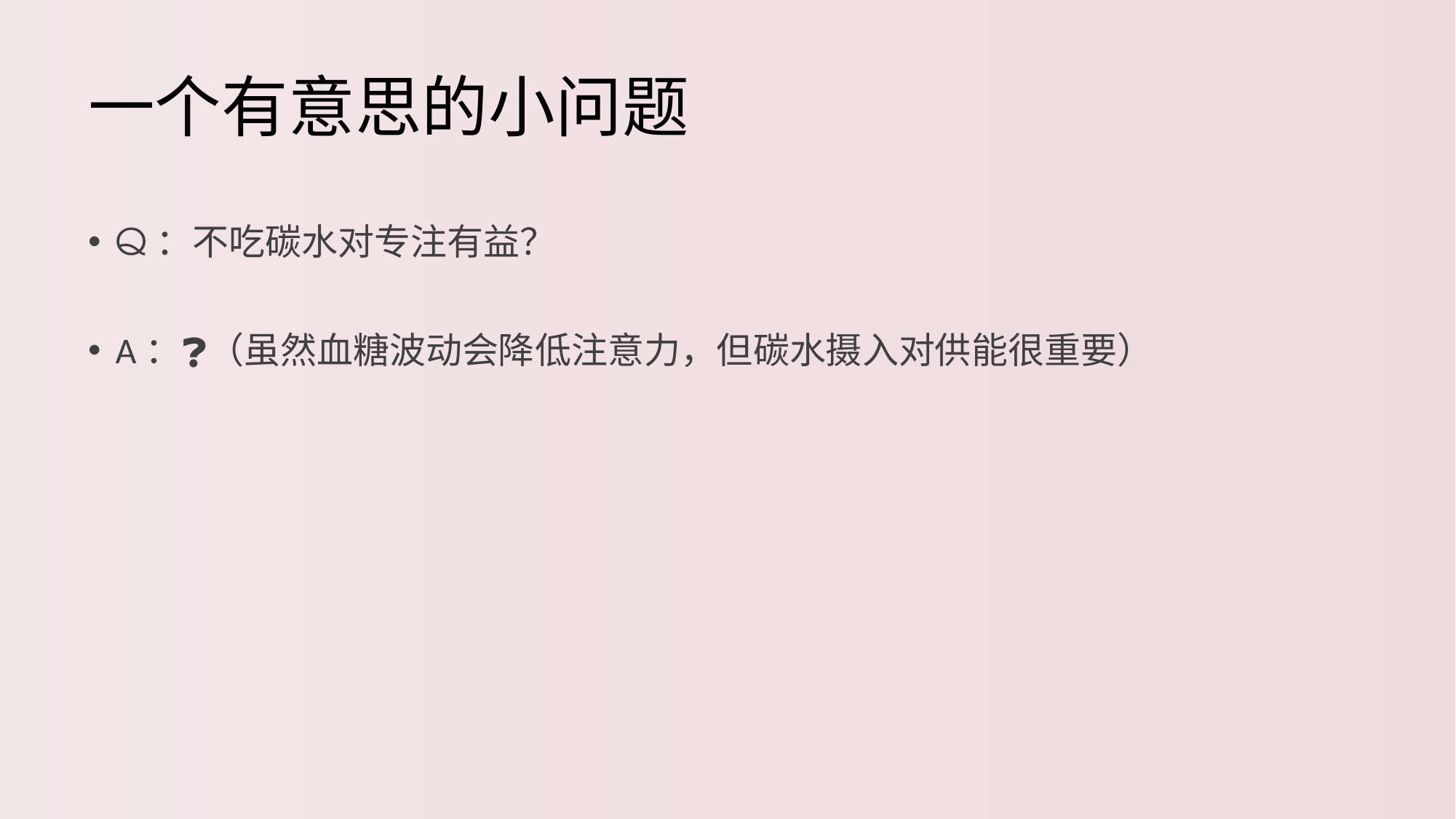

# 一个有意思的小问题
Q：不吃碳水对专注有益？

A：❓（虽然血糖波动会降低注意力，但碳水摄入对供能很重要）